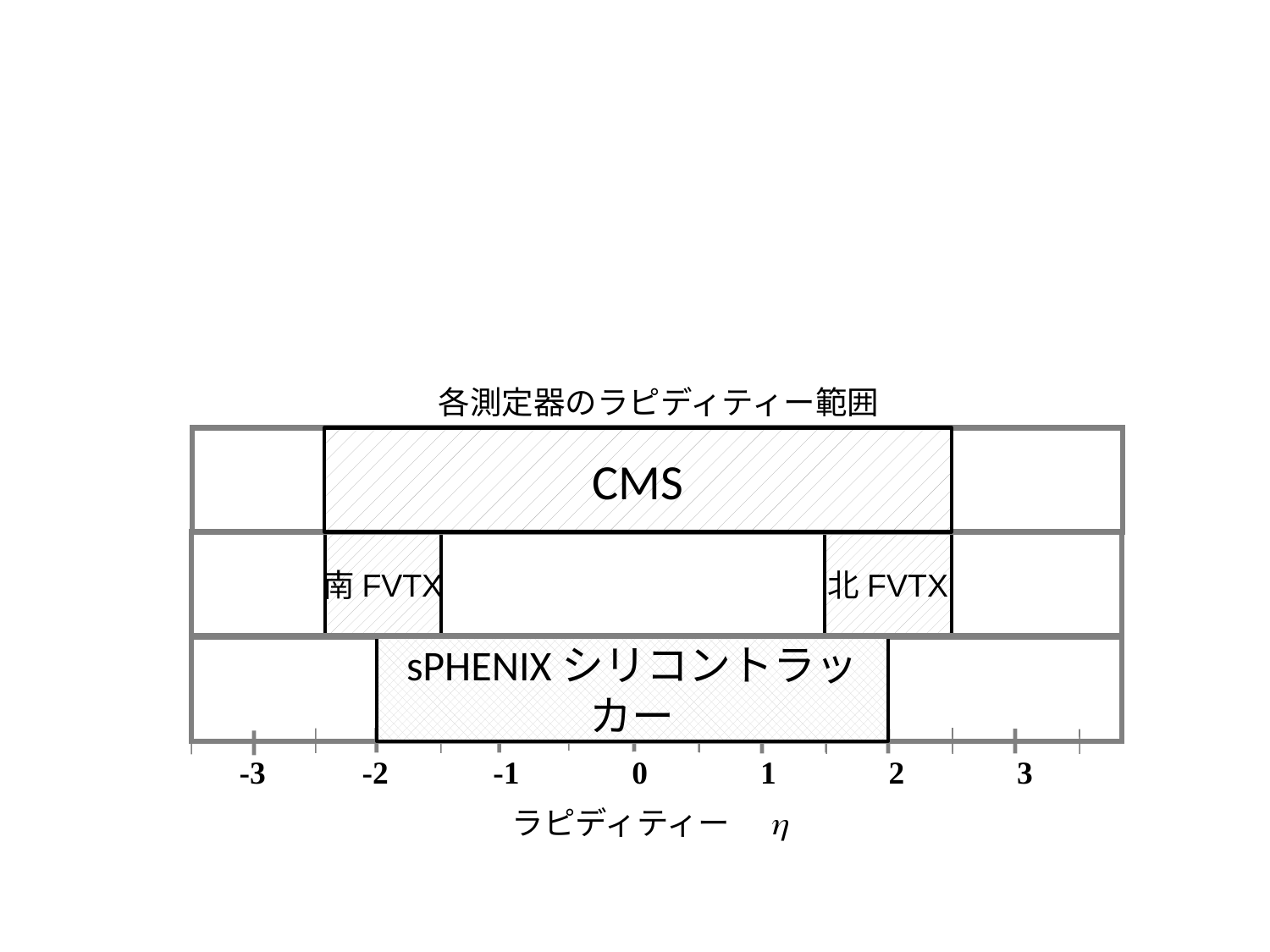

各測定器のラピディティー範囲

CMS

南FVTX
北FVTX

sPHENIXシリコントラッカー

-3            -2             -1              0              1              2              3
ラピディティー　η